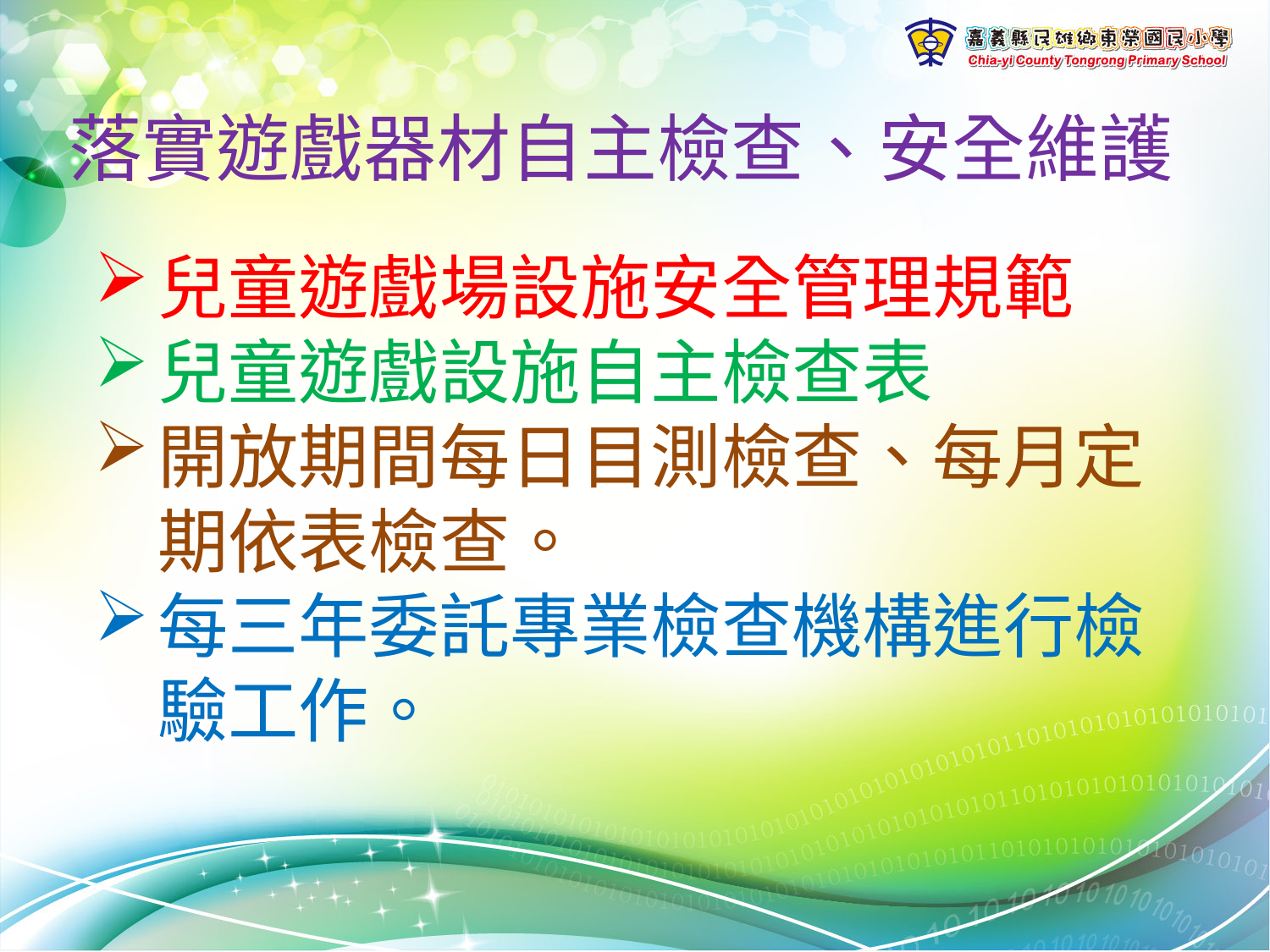

# 落實遊戲器材自主檢查、安全維護
兒童遊戲場設施安全管理規範
兒童遊戲設施自主檢查表
開放期間每日目測檢查、每月定期依表檢查。
每三年委託專業檢查機構進行檢驗工作。